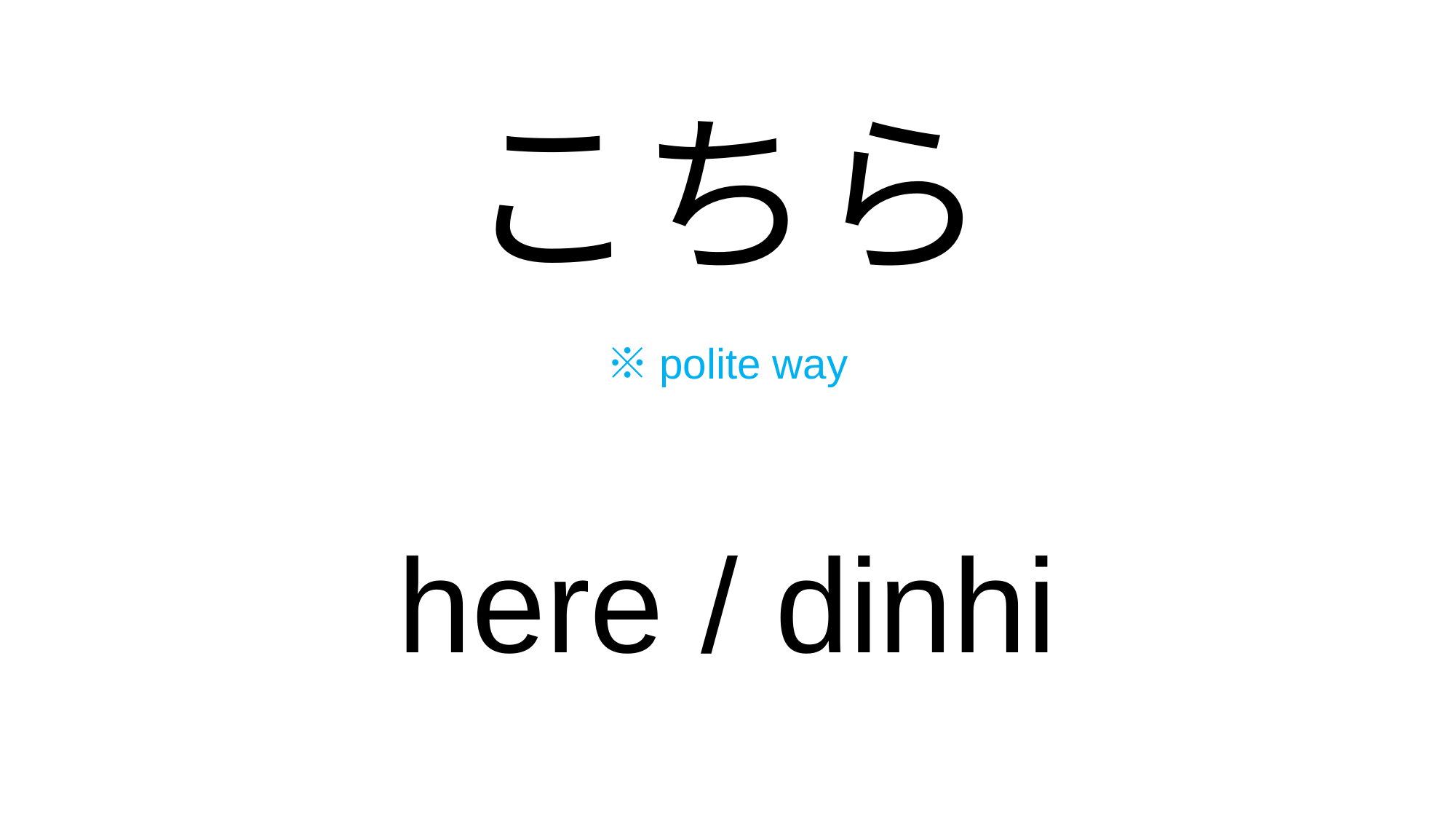

# こちら ※ ※polite way
here / dinhi